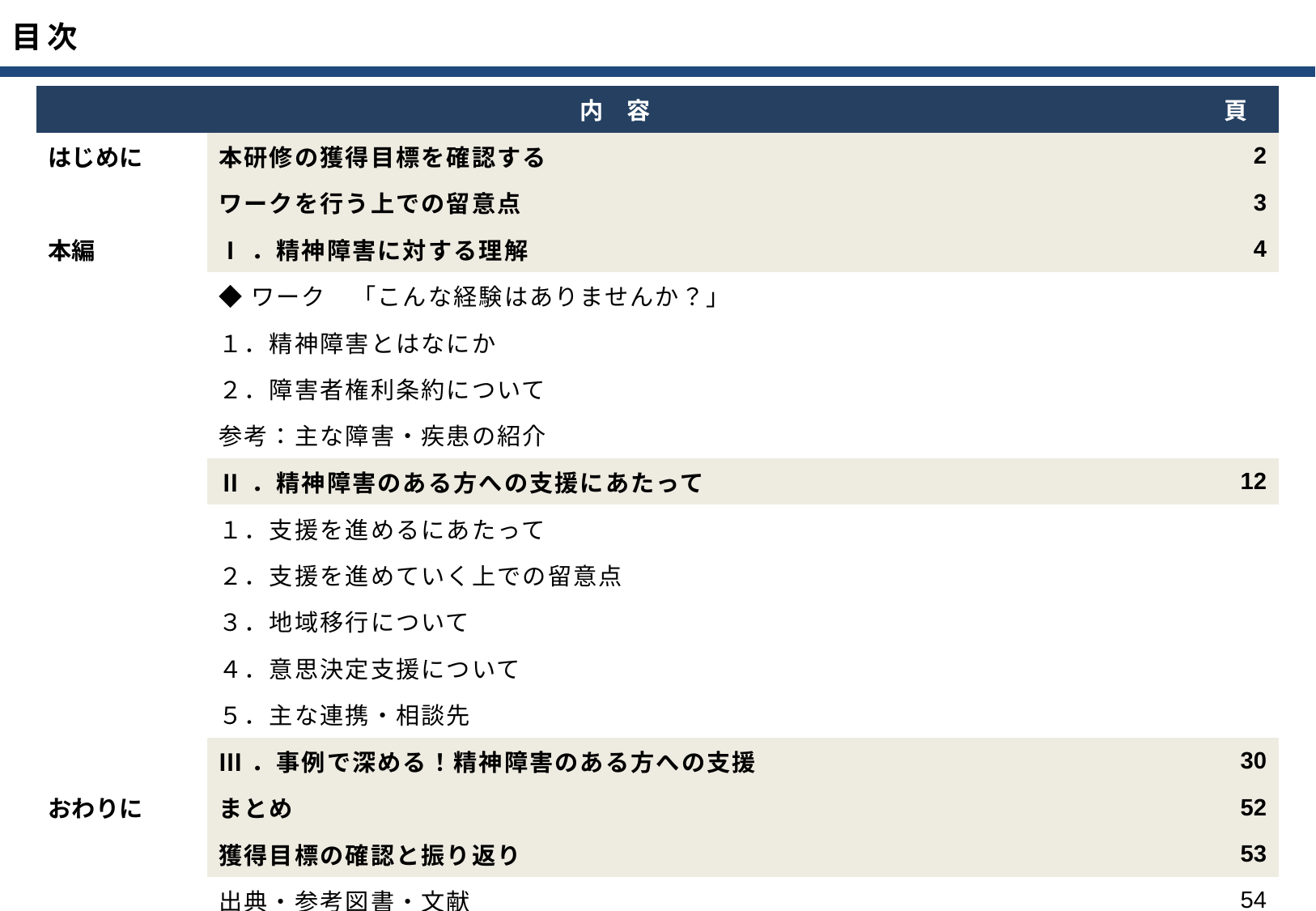

| 内　容 |  | 頁 |
| --- | --- | --- |
| はじめに | 本研修の獲得目標を確認する | 2 |
|  | ワークを行う上での留意点 | 3 |
| 本編 | Ⅰ．精神障害に対する理解 | 4 |
|  | ◆ワーク　「こんな経験はありませんか？」 |  |
|  | １．精神障害とはなにか |  |
|  | ２．障害者権利条約について |  |
|  | 参考：主な障害・疾患の紹介 |  |
|  | Ⅱ．精神障害のある方への支援にあたって | 12 |
|  | １．支援を進めるにあたって |  |
|  | ２．支援を進めていく上での留意点 |  |
|  | ３．地域移行について |  |
|  | ４．意思決定支援について |  |
|  | ５．主な連携・相談先 |  |
|  | Ⅲ．事例で深める！精神障害のある方への支援 | 30 |
| おわりに | まとめ | 52 |
|  | 獲得目標の確認と振り返り | 53 |
|  | 出典・参考図書・文献 | 54 |